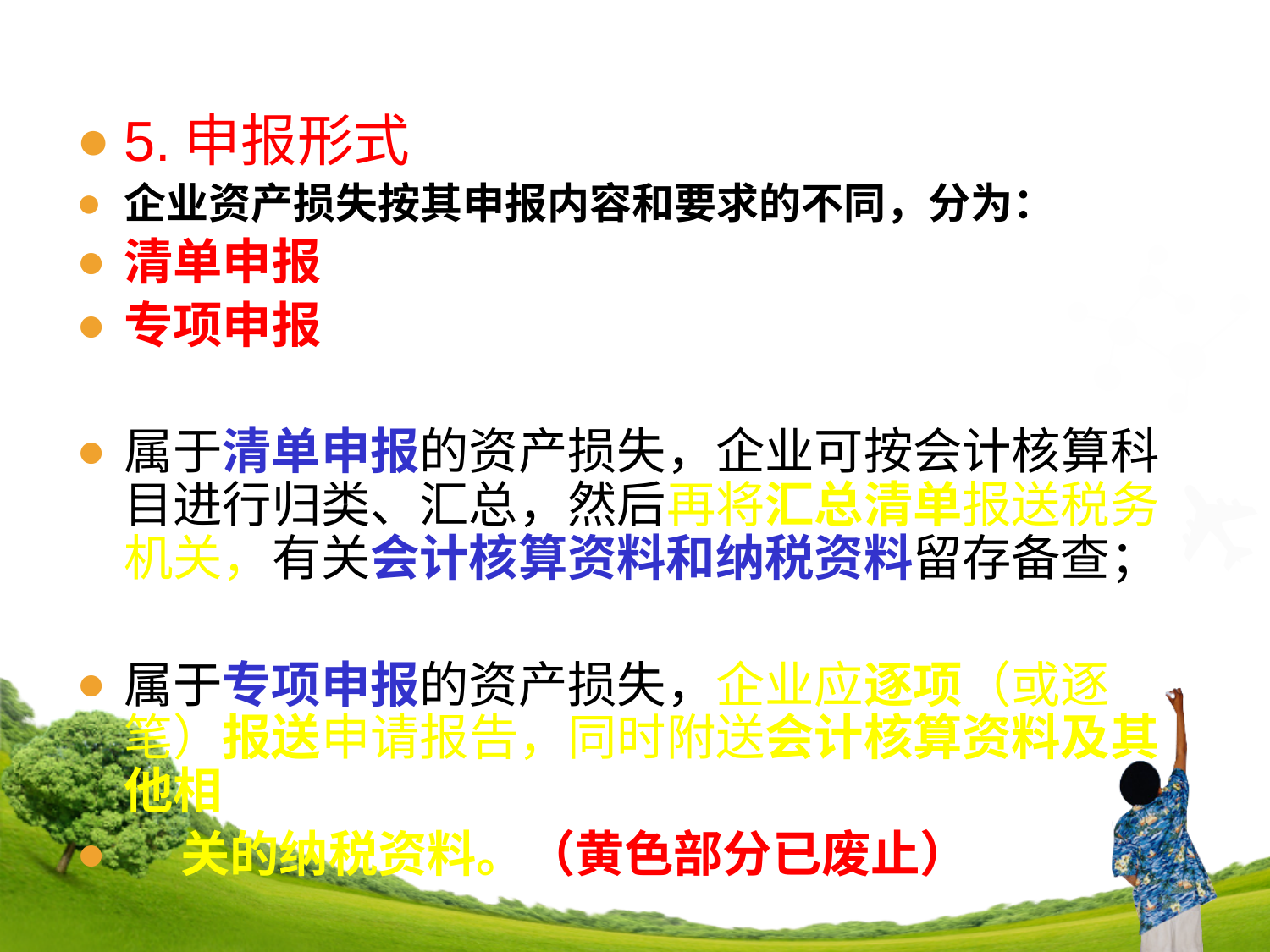

5.申报形式
企业资产损失按其申报内容和要求的不同，分为：
清单申报
专项申报

属于清单申报的资产损失，企业可按会计核算科目进行归类、汇总，然后再将汇总清单报送税务机关，有关会计核算资料和纳税资料留存备查；

属于专项申报的资产损失，企业应逐项（或逐笔）报送申请报告，同时附送会计核算资料及其他相
    关的纳税资料。（黄色部分已废止）